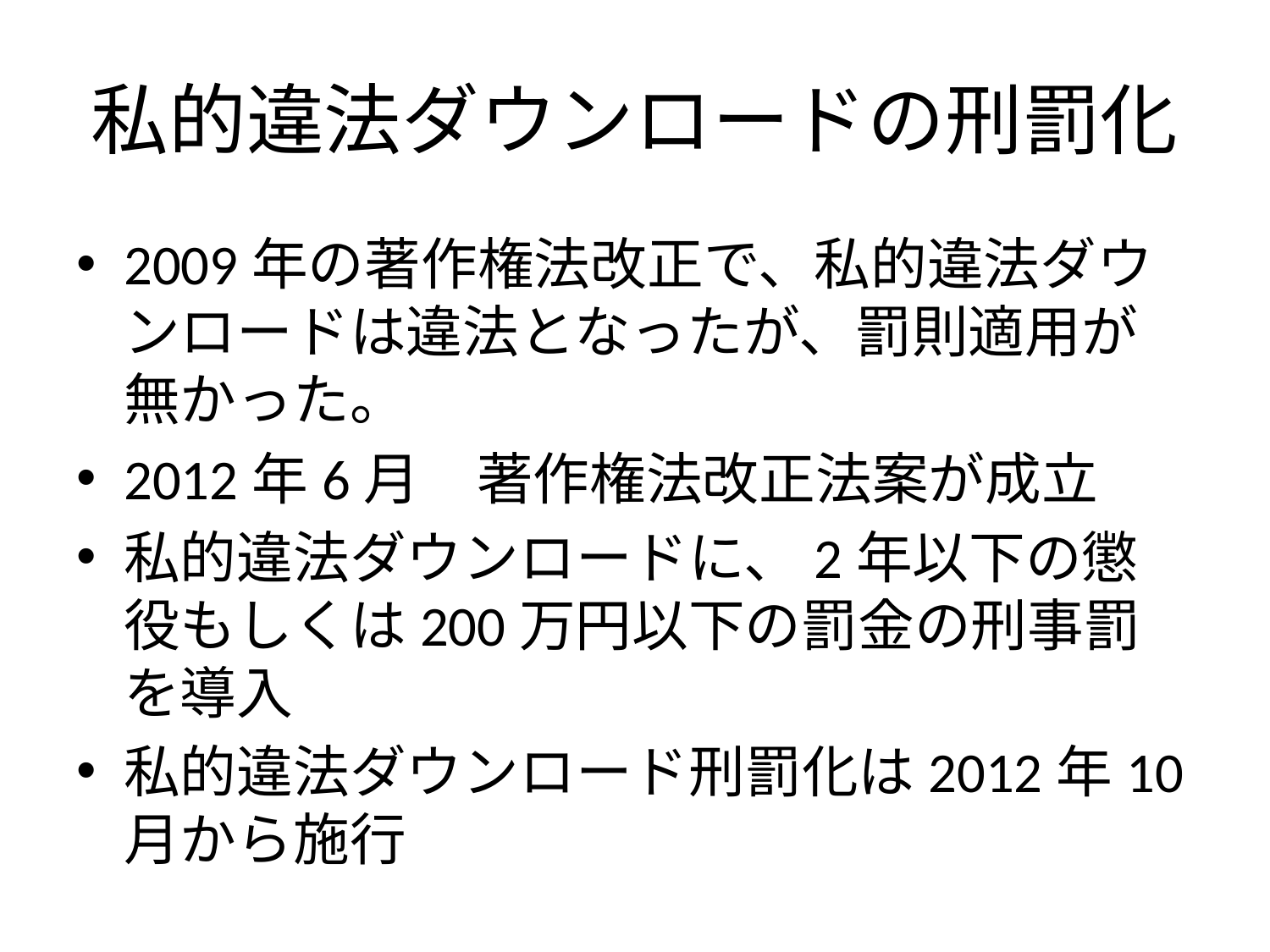

# 私的違法ダウンロードの刑罰化
2009年の著作権法改正で、私的違法ダウンロードは違法となったが、罰則適用が無かった。
2012年6月　著作権法改正法案が成立
私的違法ダウンロードに、2年以下の懲役もしくは200万円以下の罰金の刑事罰を導入
私的違法ダウンロード刑罰化は2012年10月から施行